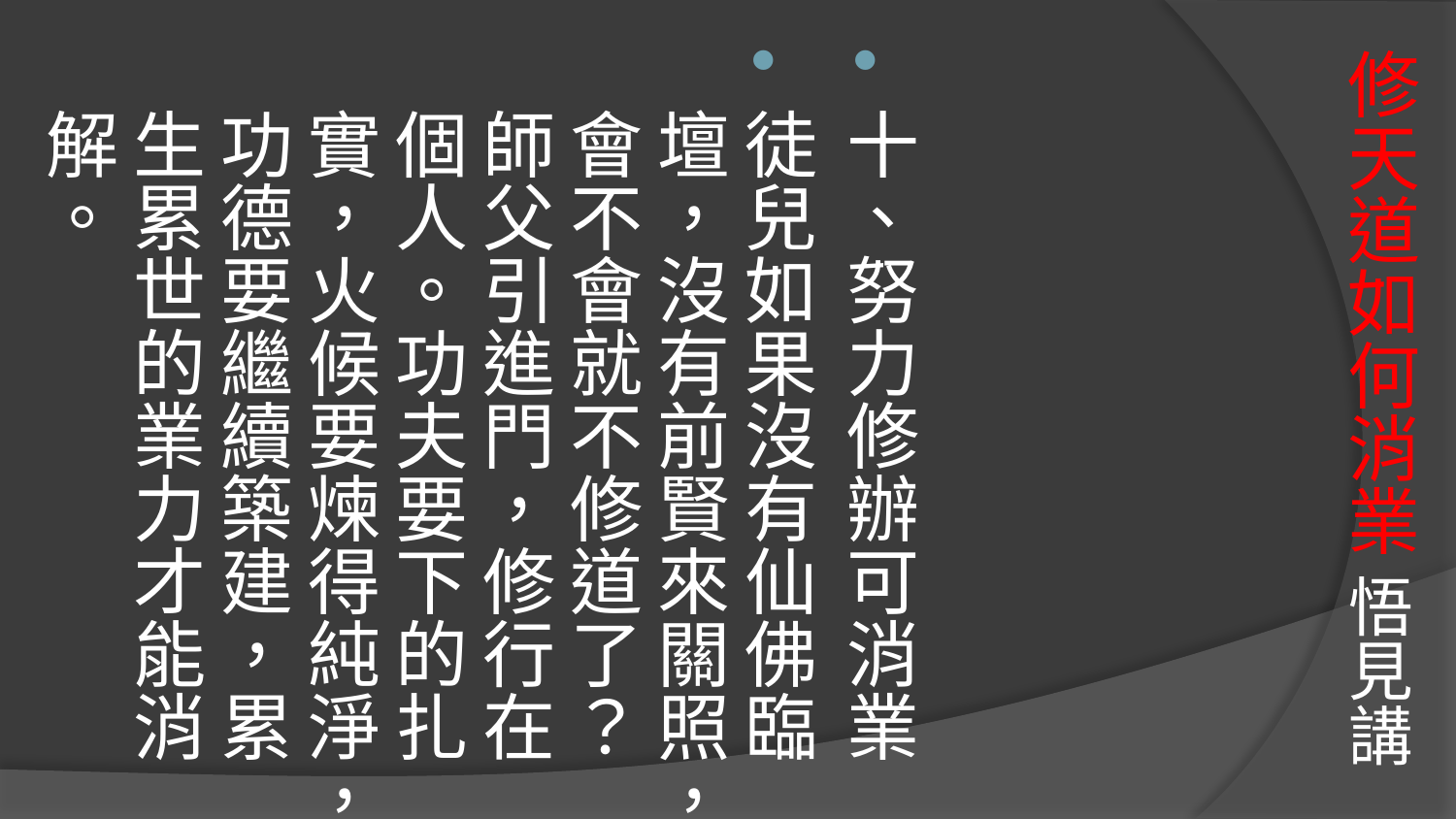

# 修天道如何消業 悟見講
十、努力修辦可消業
徒兒如果沒有仙佛臨壇，沒有前賢來關照，會不會就不修道了？師父引進門，修行在個人。功夫要下的扎實，火候要煉得純淨，功德要繼續築建，累生累世的業力才能消解。